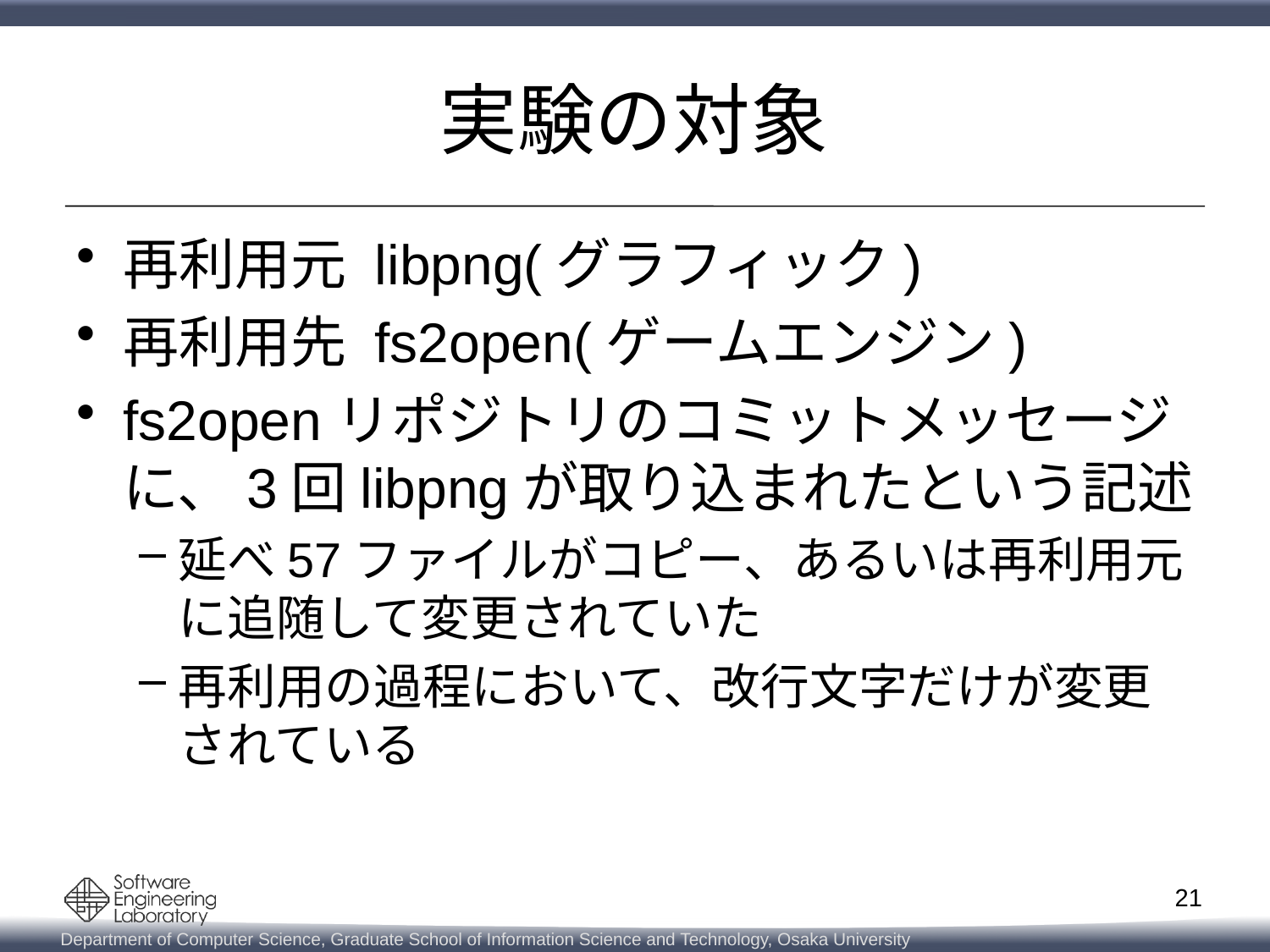

# 実験の対象
再利用元	libpng(グラフィック)
再利用先	fs2open(ゲームエンジン)
fs2openリポジトリのコミットメッセージに、3回libpngが取り込まれたという記述
延べ57ファイルがコピー、あるいは再利用元に追随して変更されていた
再利用の過程において、改行文字だけが変更されている
21